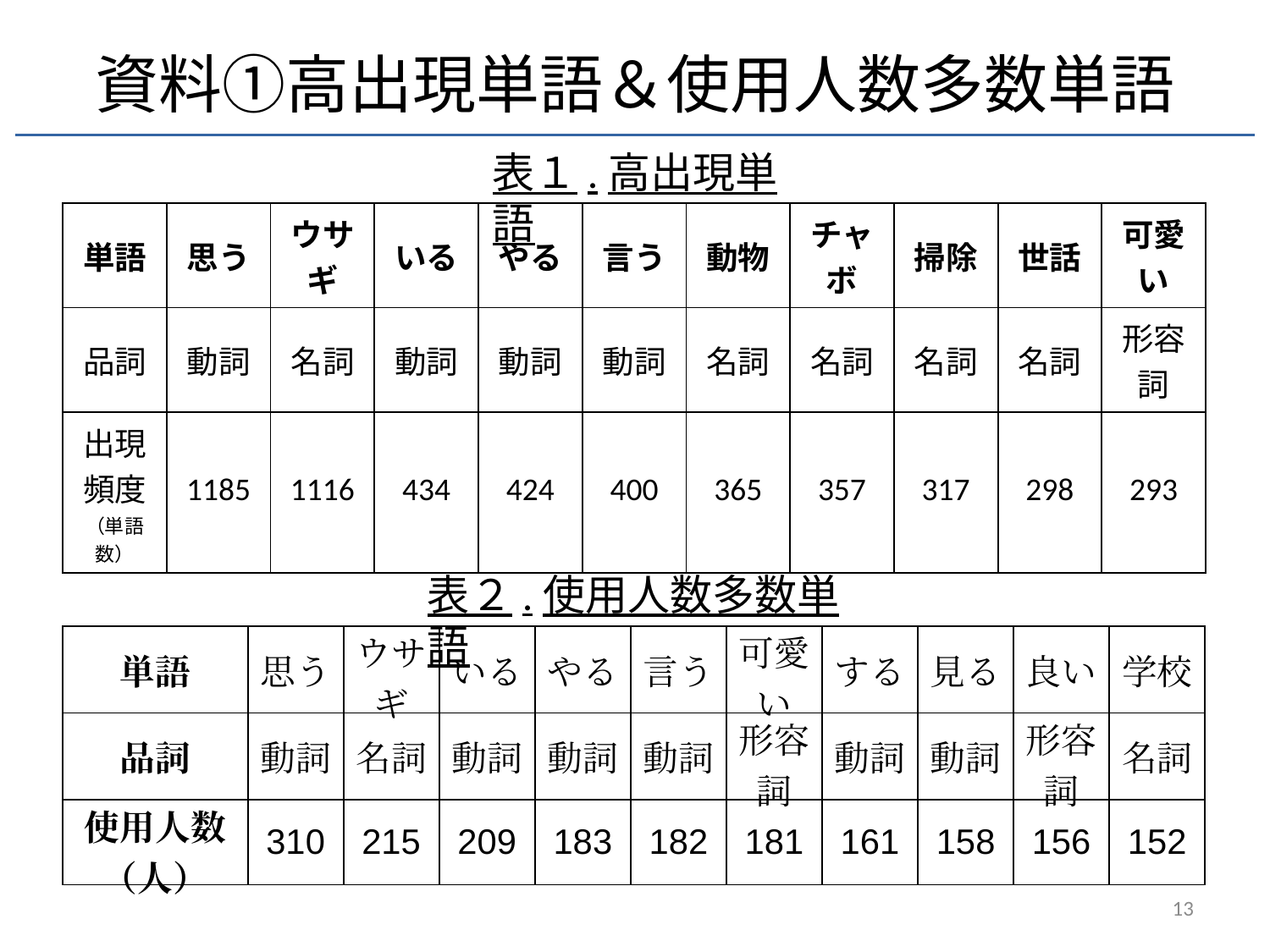

資料①高出現単語＆使用人数多数単語

表１.高出現単語
| 単語 | 思う | ウサギ | いる | やる | 言う | 動物 | チャボ | 掃除 | 世話 | 可愛い |
| --- | --- | --- | --- | --- | --- | --- | --- | --- | --- | --- |
| 品詞 | 動詞 | 名詞 | 動詞 | 動詞 | 動詞 | 名詞 | 名詞 | 名詞 | 名詞 | 形容詞 |
| 出現頻度（単語数） | 1185 | 1116 | 434 | 424 | 400 | 365 | 357 | 317 | 298 | 293 |
表２.使用人数多数単語
| 単語 | 思う | ウサギ | いる | やる | 言う | 可愛い | する | 見る | 良い | 学校 |
| --- | --- | --- | --- | --- | --- | --- | --- | --- | --- | --- |
| 品詞 | 動詞 | 名詞 | 動詞 | 動詞 | 動詞 | 形容詞 | 動詞 | 動詞 | 形容詞 | 名詞 |
| 使用人数（人） | 310 | 215 | 209 | 183 | 182 | 181 | 161 | 158 | 156 | 152 |
13